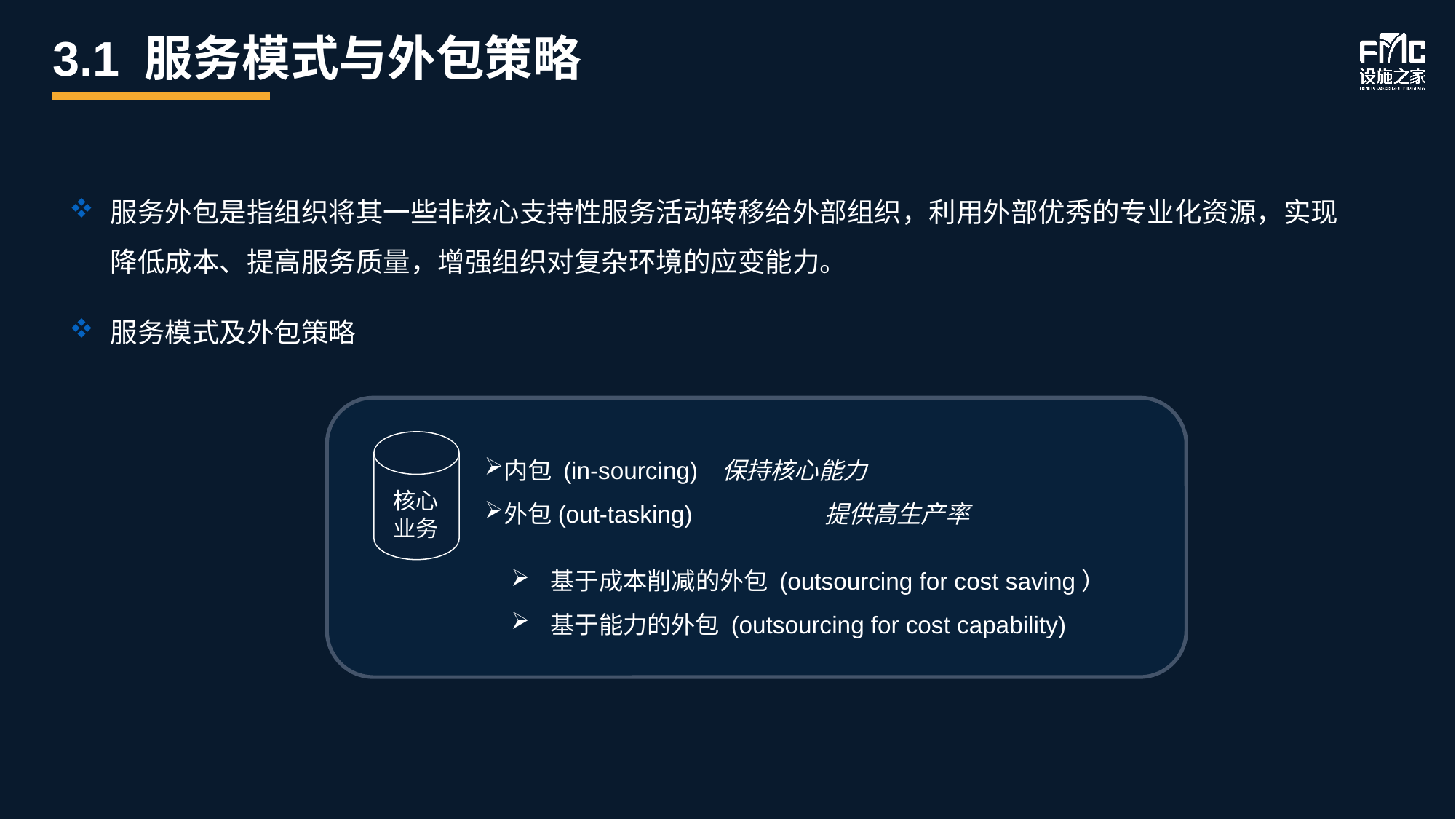

# 3.1 服务模式与外包策略
服务外包是指组织将其一些非核心支持性服务活动转移给外部组织，利用外部优秀的专业化资源，实现降低成本、提高服务质量，增强组织对复杂环境的应变能力。
服务模式及外包策略

核心业务
内包 (in-sourcing)	  保持核心能力
外包(out-tasking)	 	 提供高生产率
基于成本削减的外包 (outsourcing for cost saving）
基于能力的外包 (outsourcing for cost capability)